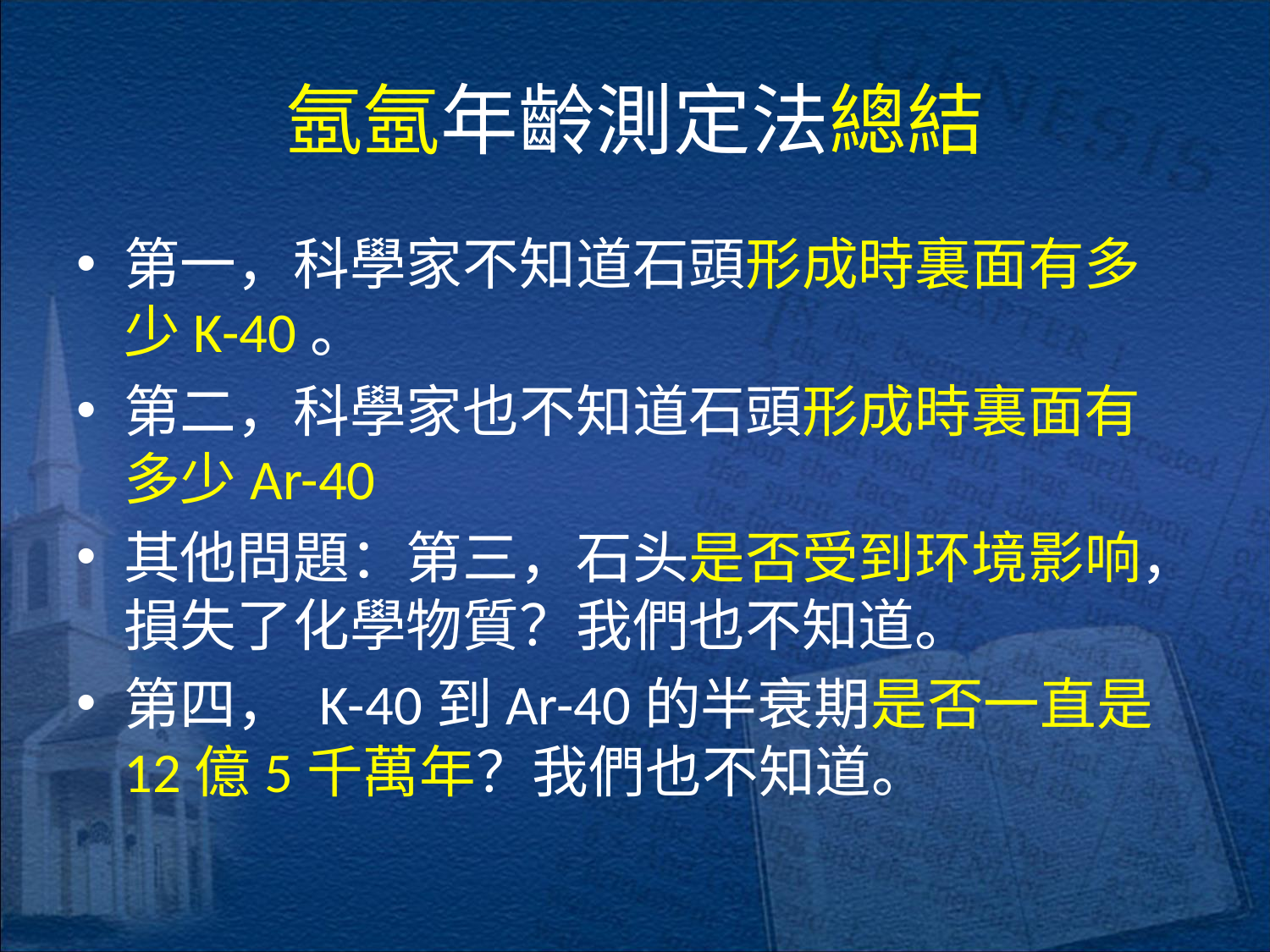

# 氬氬年齡測定法總結
第一，科學家不知道石頭形成時裏面有多少K-40。
第二，科學家也不知道石頭形成時裏面有多少Ar-40
其他問題：第三，石头是否受到环境影响，損失了化學物質？我們也不知道。
第四， K-40到Ar-40的半衰期是否一直是12億5千萬年？我們也不知道。